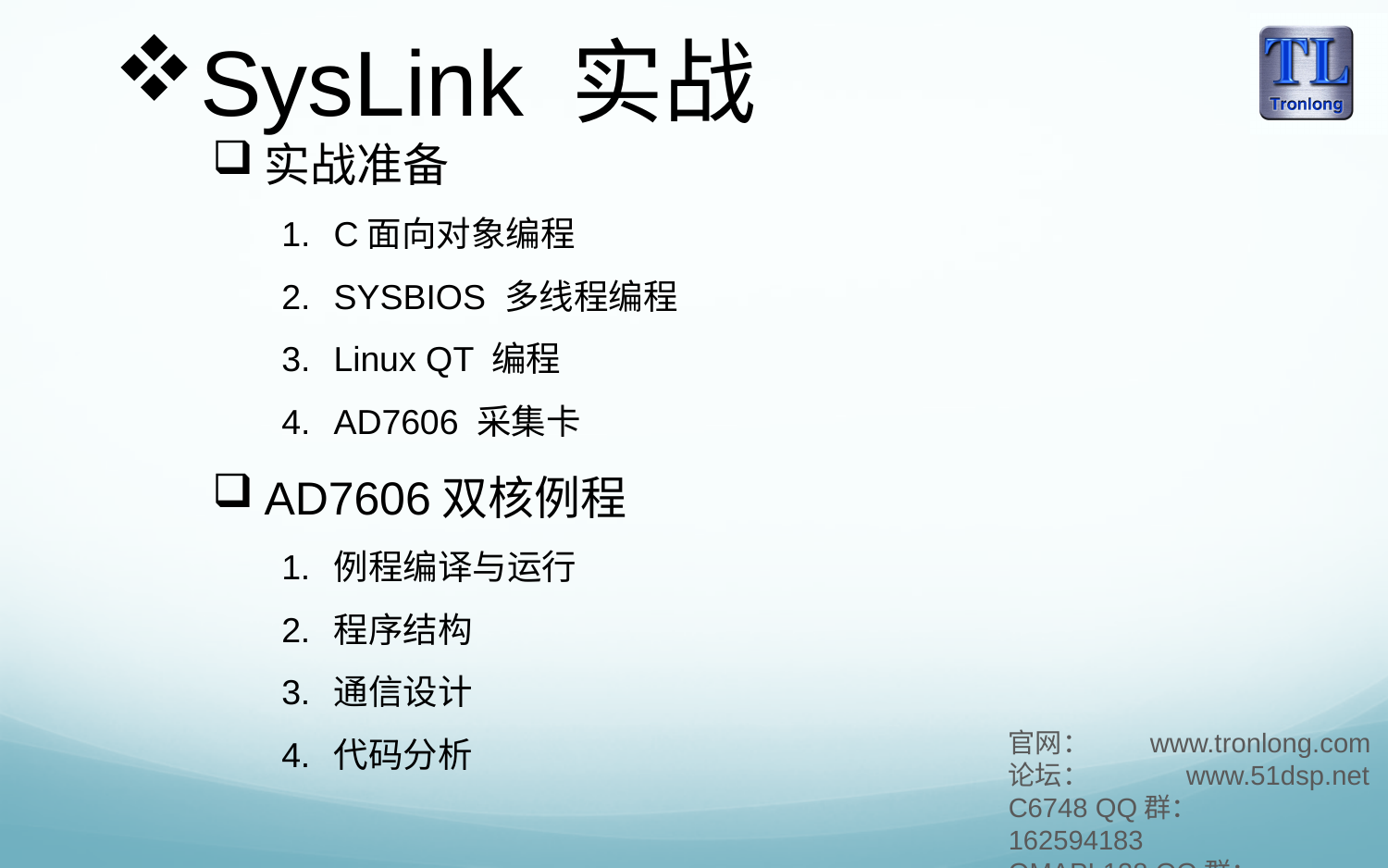

SysLink 实战
实战准备
C面向对象编程
SYSBIOS 多线程编程
Linux QT 编程
AD7606 采集卡
AD7606双核例程
例程编译与运行
程序结构
通信设计
代码分析